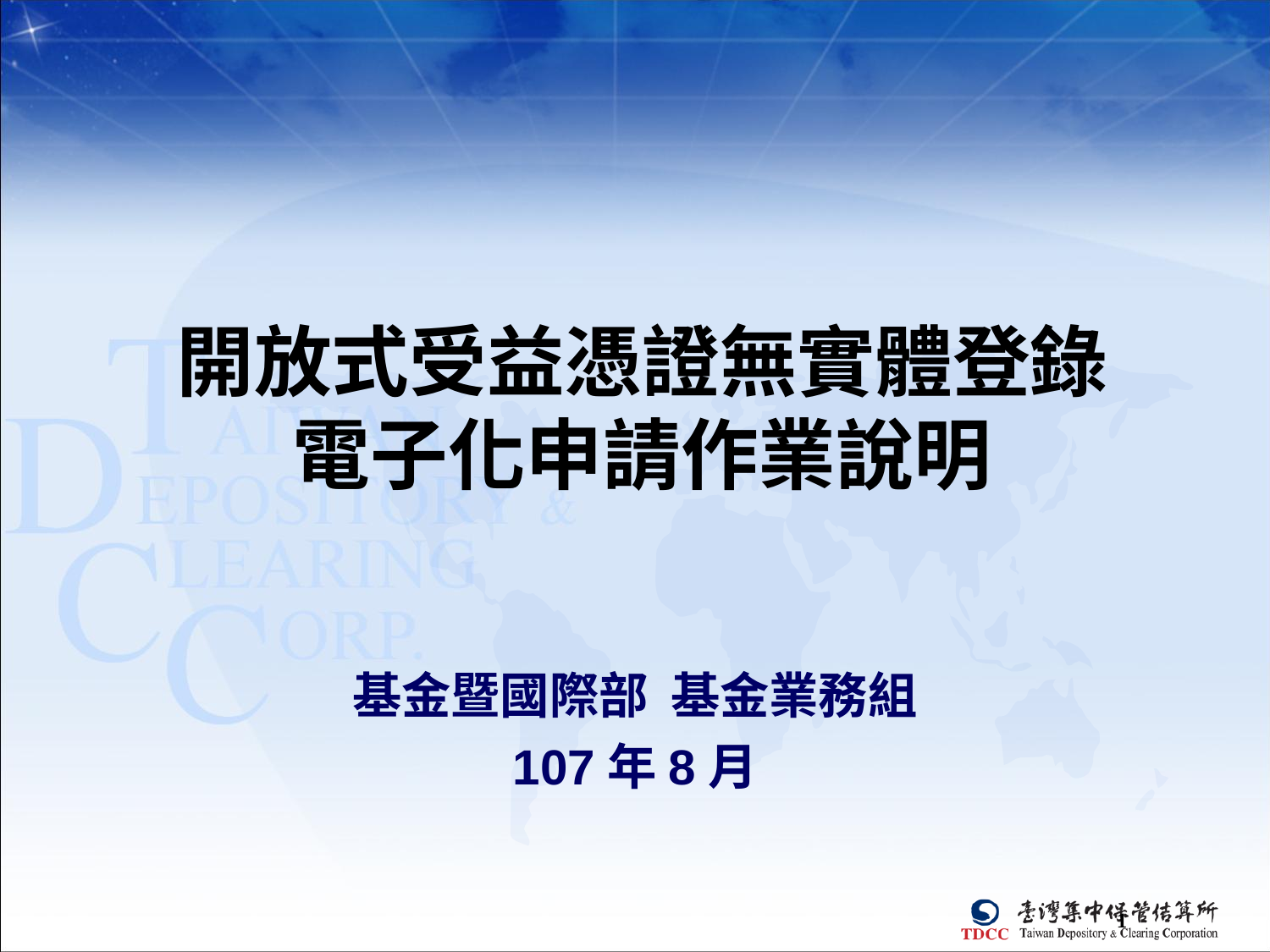

# 開放式受益憑證無實體登錄 電子化申請作業說明
基金暨國際部  基金業務組
107年8月
1